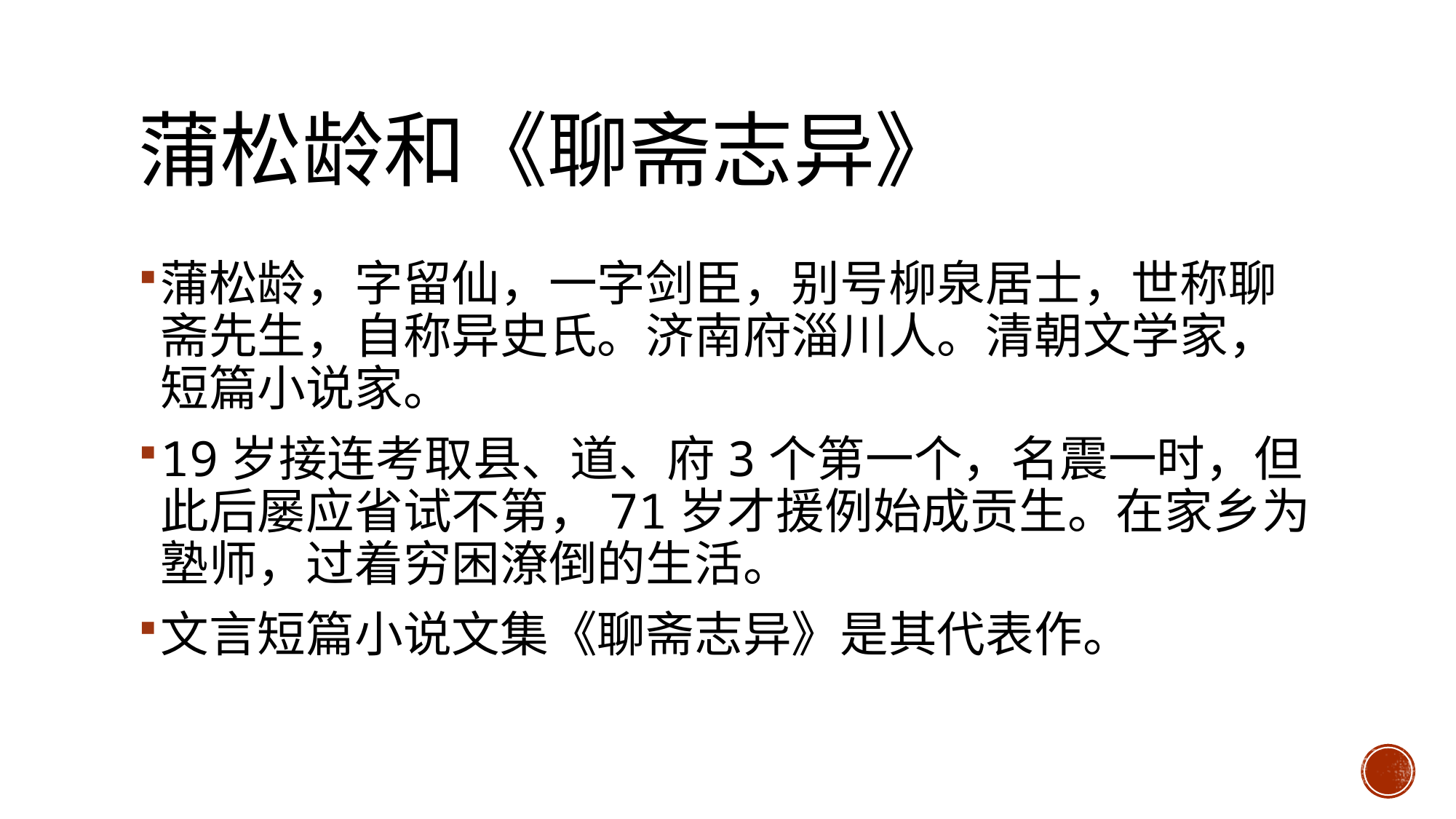

# 蒲松龄和《聊斋志异》
蒲松龄，字留仙，一字剑臣，别号柳泉居士，世称聊斋先生，自称异史氏。济南府淄川人。清朝文学家，短篇小说家。
19岁接连考取县、道、府3个第一个，名震一时，但此后屡应省试不第，71岁才援例始成贡生。在家乡为塾师，过着穷困潦倒的生活。
文言短篇小说文集《聊斋志异》是其代表作。